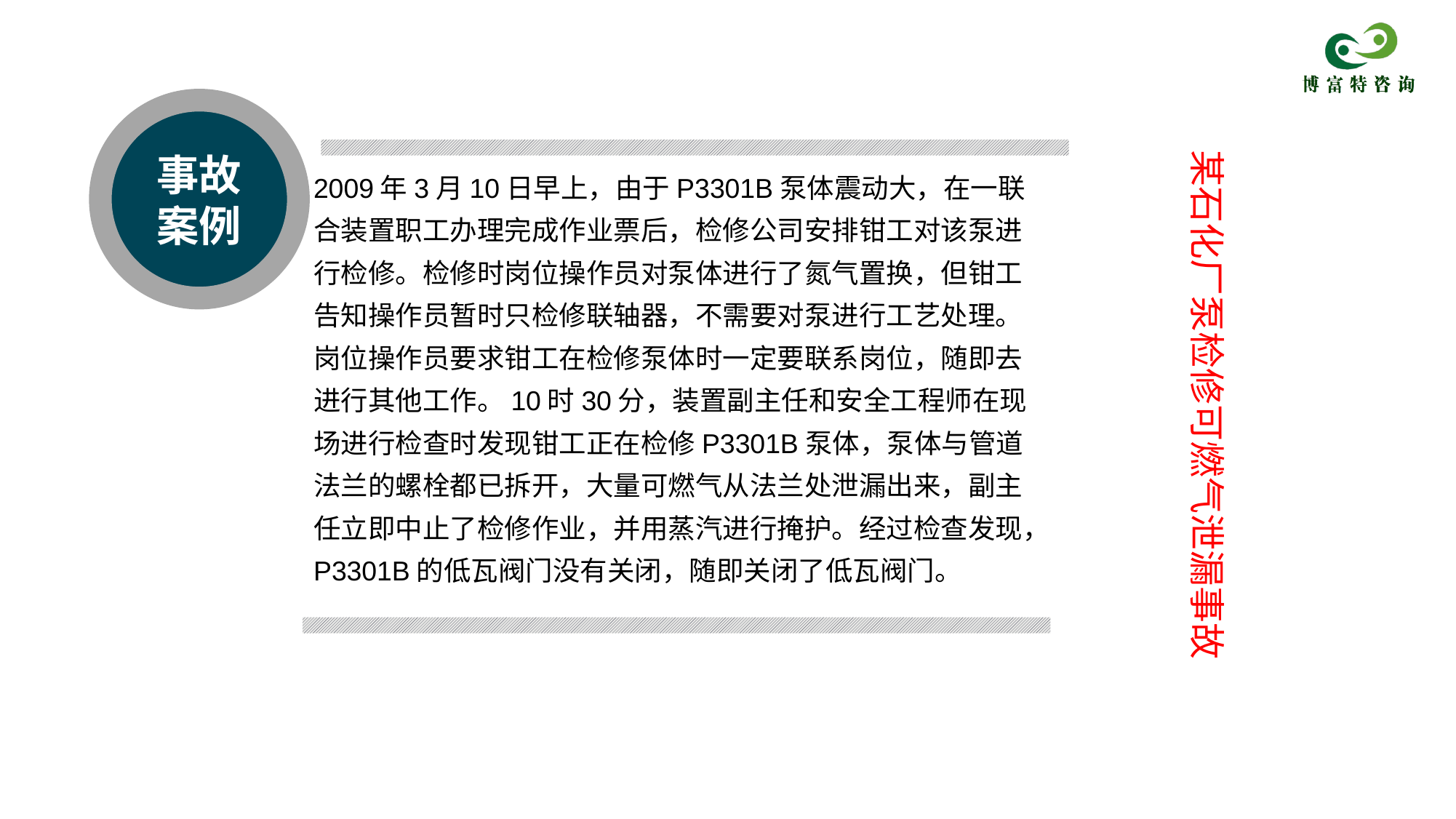

事故案例

某石化厂泵检修可燃气泄漏事故
2009年3月10日早上，由于P3301B泵体震动大，在一联合装置职工办理完成作业票后，检修公司安排钳工对该泵进行检修。检修时岗位操作员对泵体进行了氮气置换，但钳工告知操作员暂时只检修联轴器，不需要对泵进行工艺处理。岗位操作员要求钳工在检修泵体时一定要联系岗位，随即去进行其他工作。10时30分，装置副主任和安全工程师在现场进行检查时发现钳工正在检修P3301B泵体，泵体与管道法兰的螺栓都已拆开，大量可燃气从法兰处泄漏出来，副主任立即中止了检修作业，并用蒸汽进行掩护。经过检查发现，P3301B的低瓦阀门没有关闭，随即关闭了低瓦阀门。